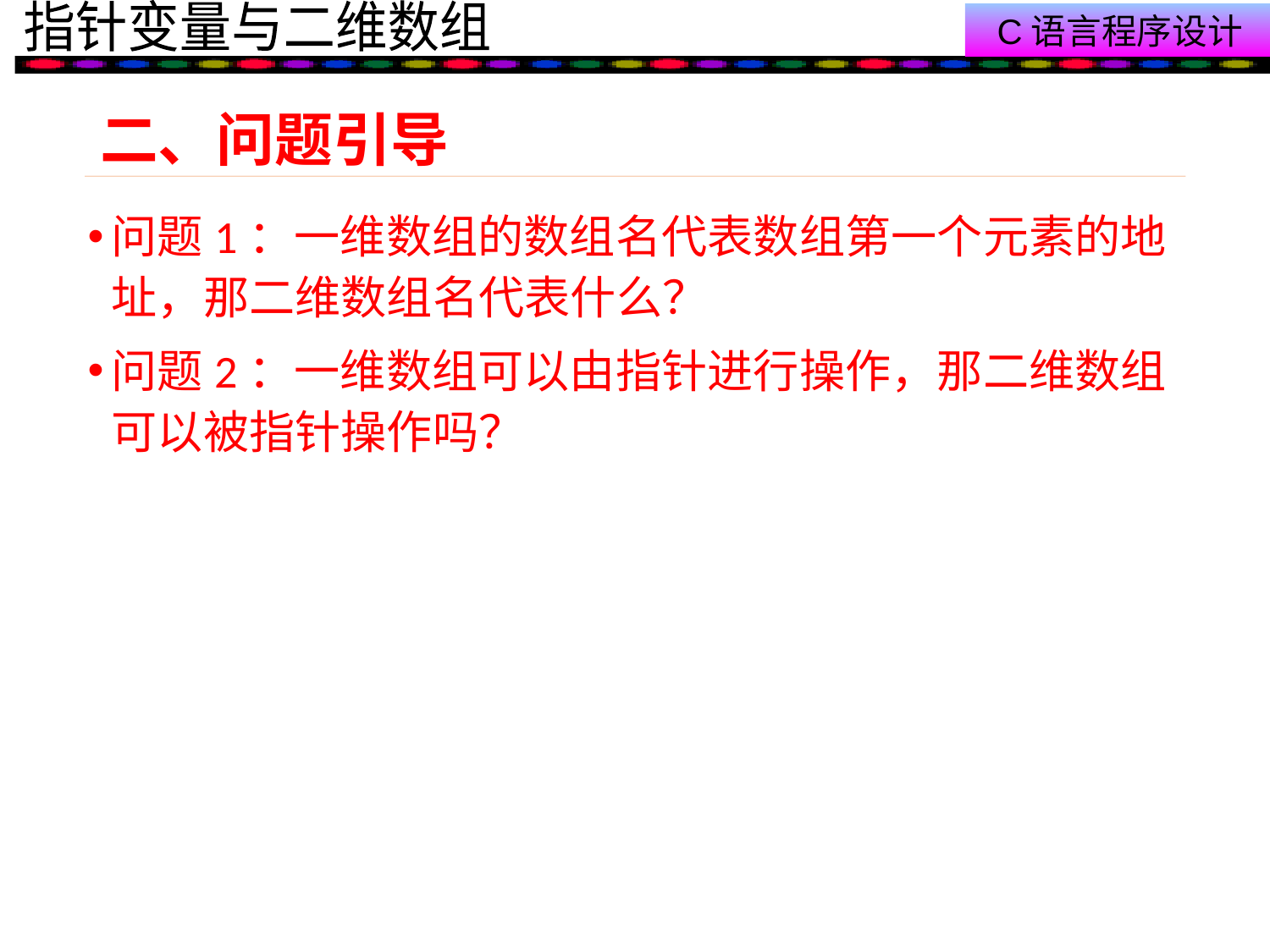

# 二、问题引导
问题1：一维数组的数组名代表数组第一个元素的地址，那二维数组名代表什么？
问题2：一维数组可以由指针进行操作，那二维数组可以被指针操作吗？